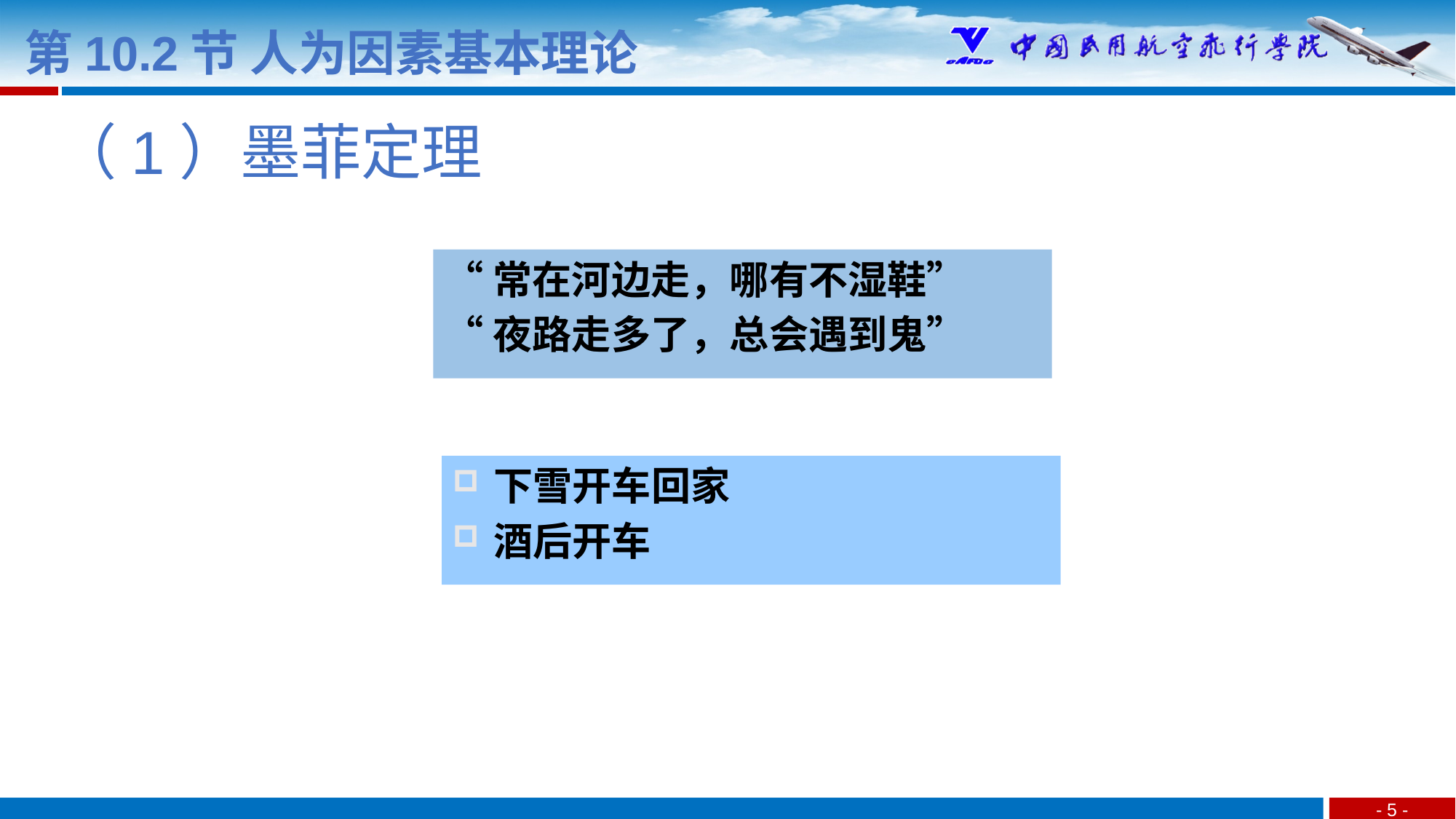

第10.2节 人为因素基本理论
（1）墨菲定理
“常在河边走，哪有不湿鞋”
“夜路走多了，总会遇到鬼”
下雪开车回家
酒后开车